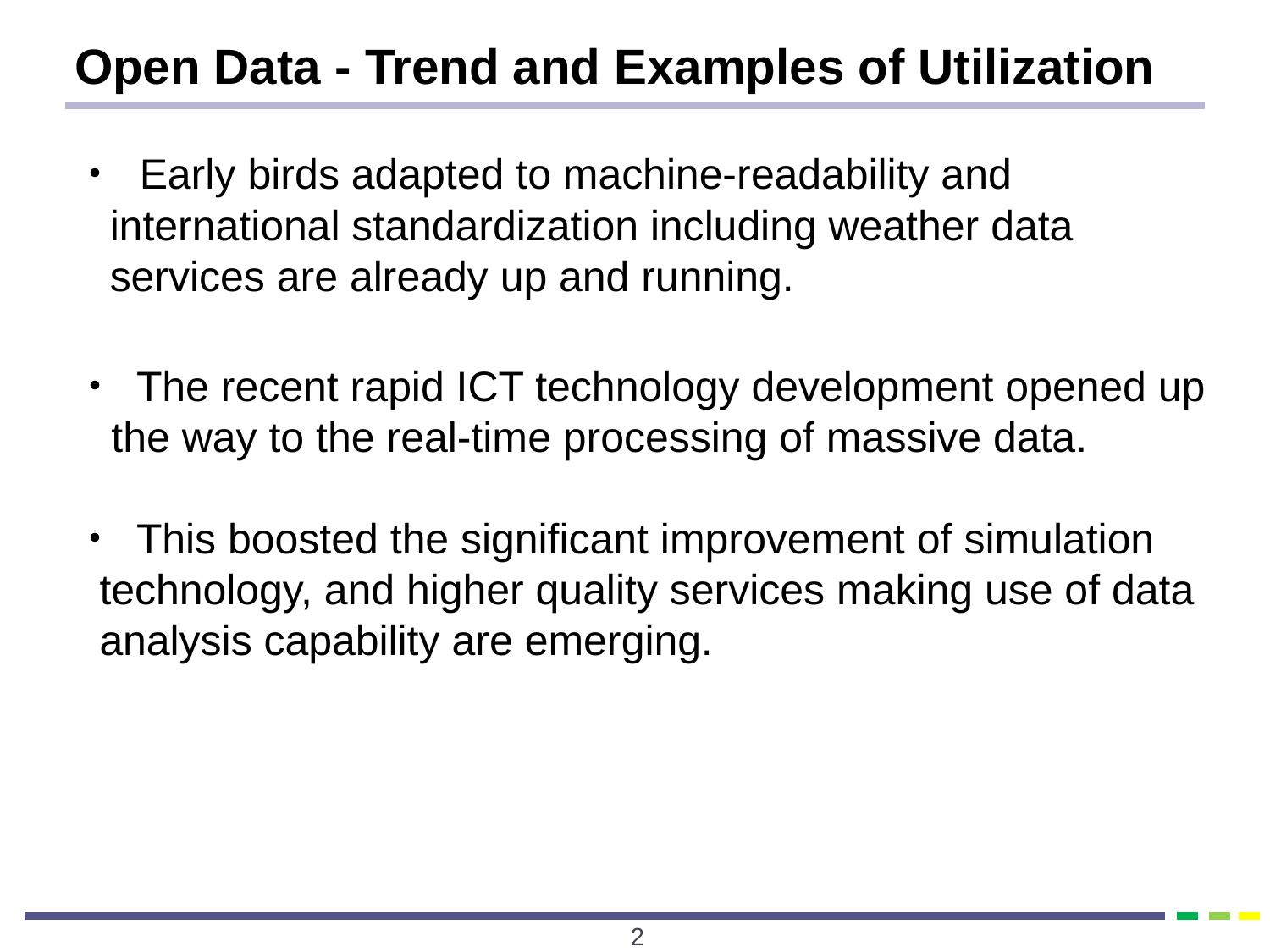

# Open Data - Trend and Examples of Utilization
・ Early birds adapted to machine-readability and
   international standardization including weather data
   services are already up and running.

・ The recent rapid ICT technology development opened up  the way to the real-time processing of massive data.

・ This boosted the significant improvement of simulation technology, and higher quality services making use of data analysis capability are emerging.
2